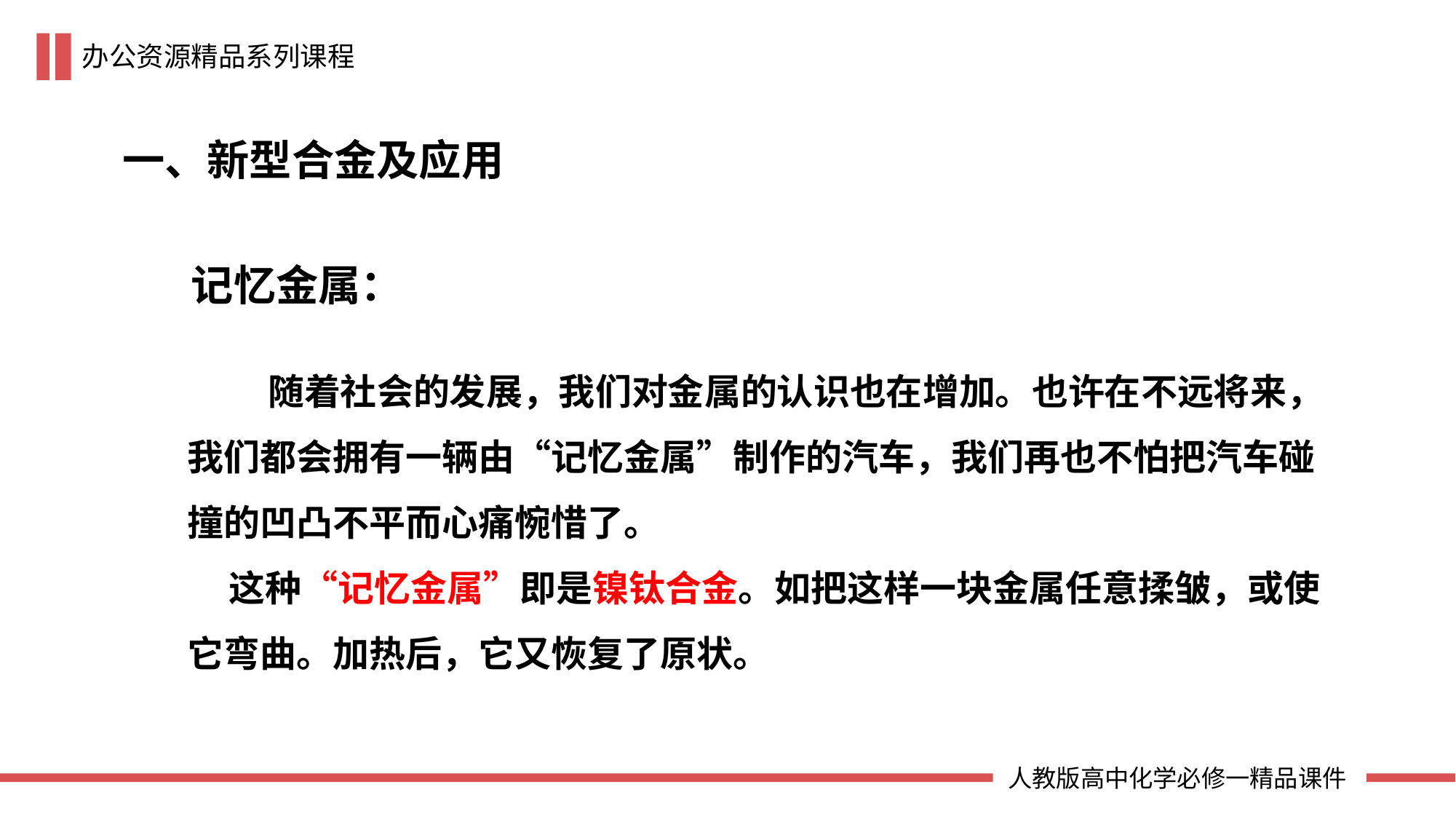

一、新型合金及应用
记忆金属：
            随着社会的发展，我们对金属的认识也在增加。也许在不远将来，我们都会拥有一辆由“记忆金属”制作的汽车，我们再也不怕把汽车碰撞的凹凸不平而心痛惋惜了。
    这种“记忆金属”即是镍钛合金。如把这样一块金属任意揉皱，或使它弯曲。加热后，它又恢复了原状。